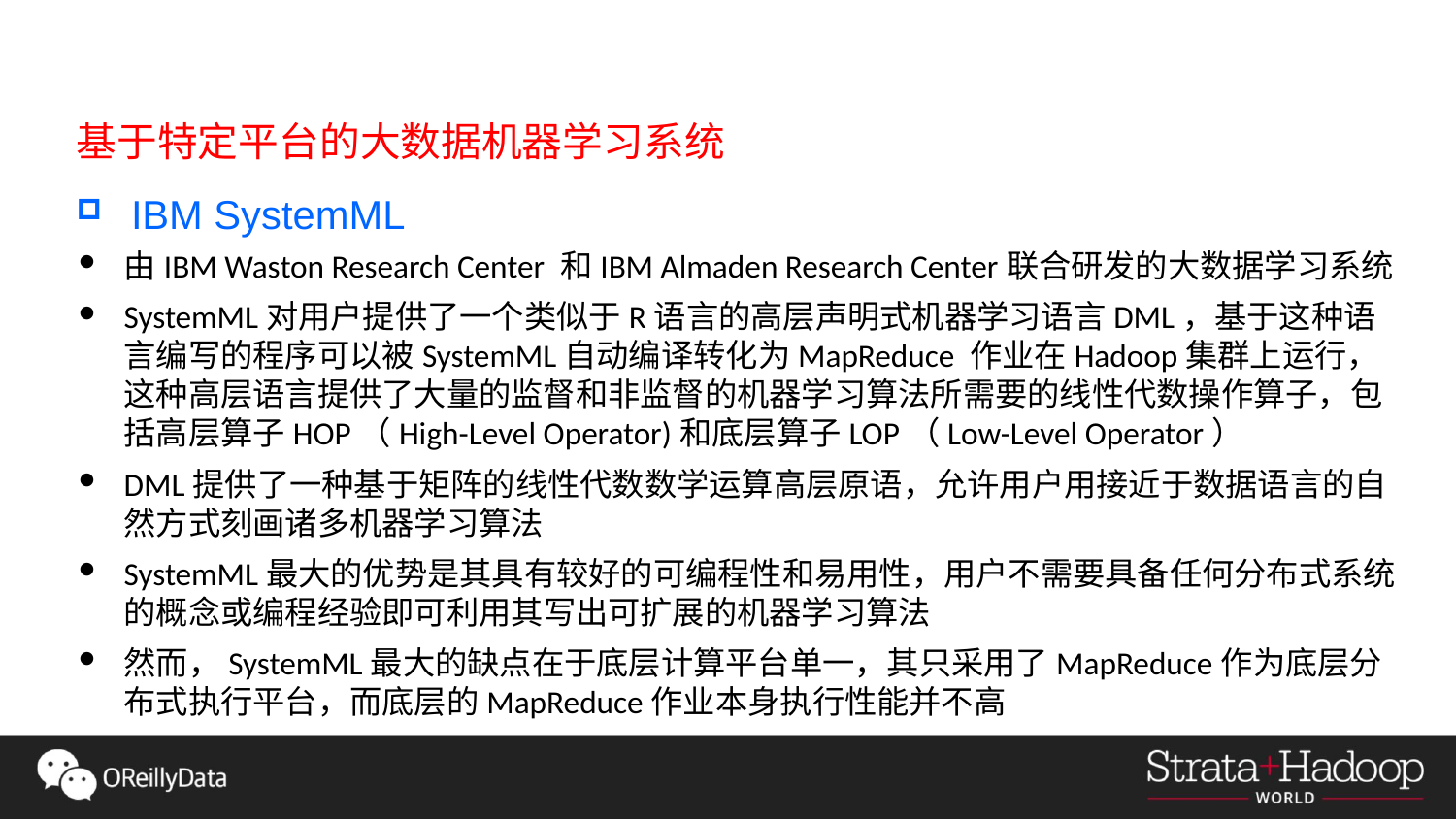

4. 大数据机器学习方法分类与典型系统
基于特定平台的大数据机器学习系统
IBM SystemML

由IBM Waston Research Center 和IBM Almaden Research Center联合研发的大数据学习系统
SystemML对用户提供了一个类似于R语言的高层声明式机器学习语言DML，基于这种语言编写的程序可以被SystemML自动编译转化为MapReduce 作业在Hadoop集群上运行，这种高层语言提供了大量的监督和非监督的机器学习算法所需要的线性代数操作算子，包括高层算子HOP（High-Level Operator)和底层算子LOP（Low-Level Operator）
DML提供了一种基于矩阵的线性代数数学运算高层原语，允许用户用接近于数据语言的自然方式刻画诸多机器学习算法
SystemML最大的优势是其具有较好的可编程性和易用性，用户不需要具备任何分布式系统的概念或编程经验即可利用其写出可扩展的机器学习算法
然而，SystemML最大的缺点在于底层计算平台单一，其只采用了MapReduce作为底层分布式执行平台，而底层的MapReduce作业本身执行性能并不高